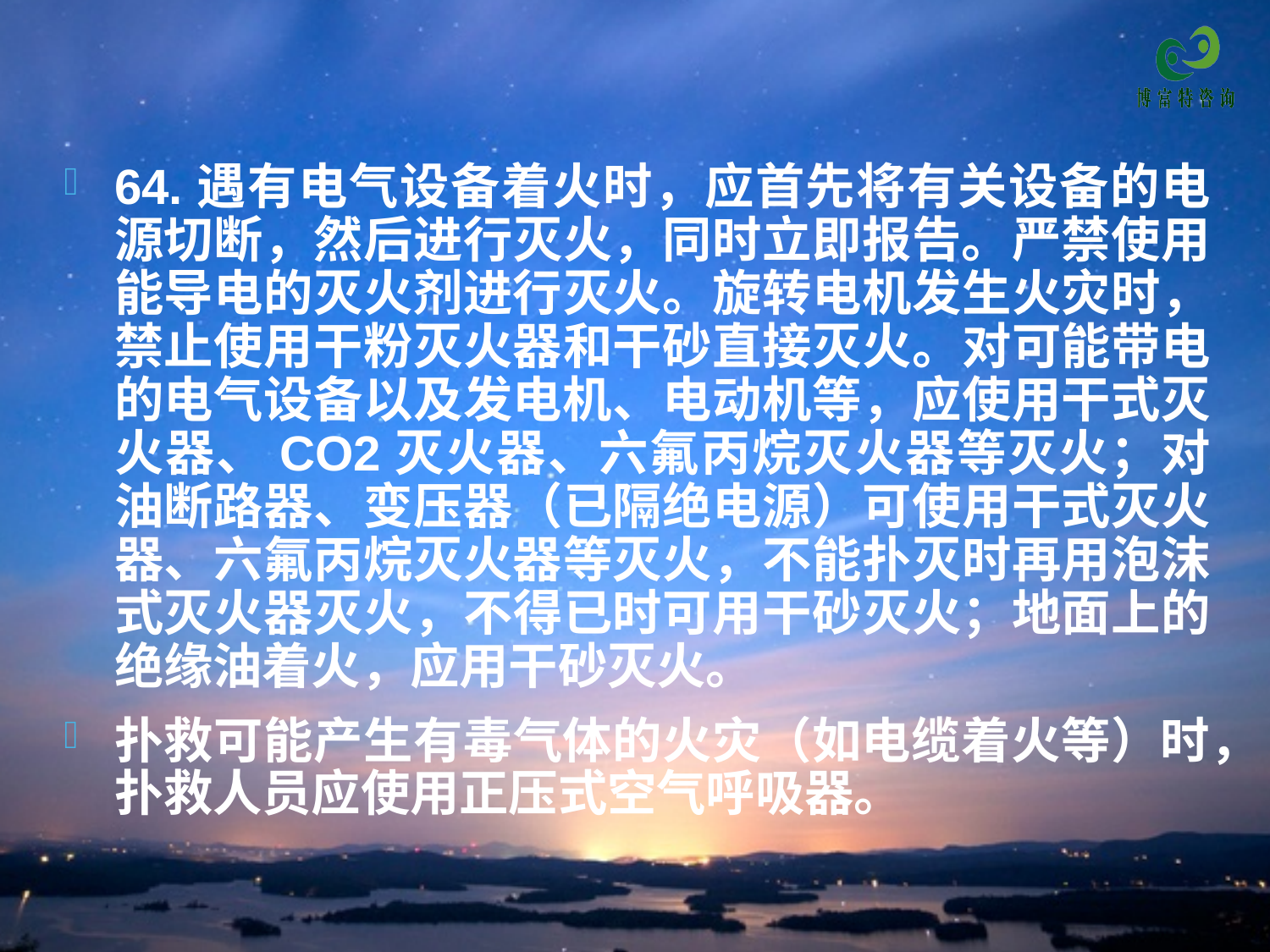

64.遇有电气设备着火时，应首先将有关设备的电源切断，然后进行灭火，同时立即报告。严禁使用能导电的灭火剂进行灭火。旋转电机发生火灾时，禁止使用干粉灭火器和干砂直接灭火。对可能带电的电气设备以及发电机、电动机等，应使用干式灭火器、CO2灭火器、六氟丙烷灭火器等灭火；对油断路器、变压器（已隔绝电源）可使用干式灭火器、六氟丙烷灭火器等灭火，不能扑灭时再用泡沫式灭火器灭火，不得已时可用干砂灭火；地面上的绝缘油着火，应用干砂灭火。
扑救可能产生有毒气体的火灾（如电缆着火等）时，扑救人员应使用正压式空气呼吸器。